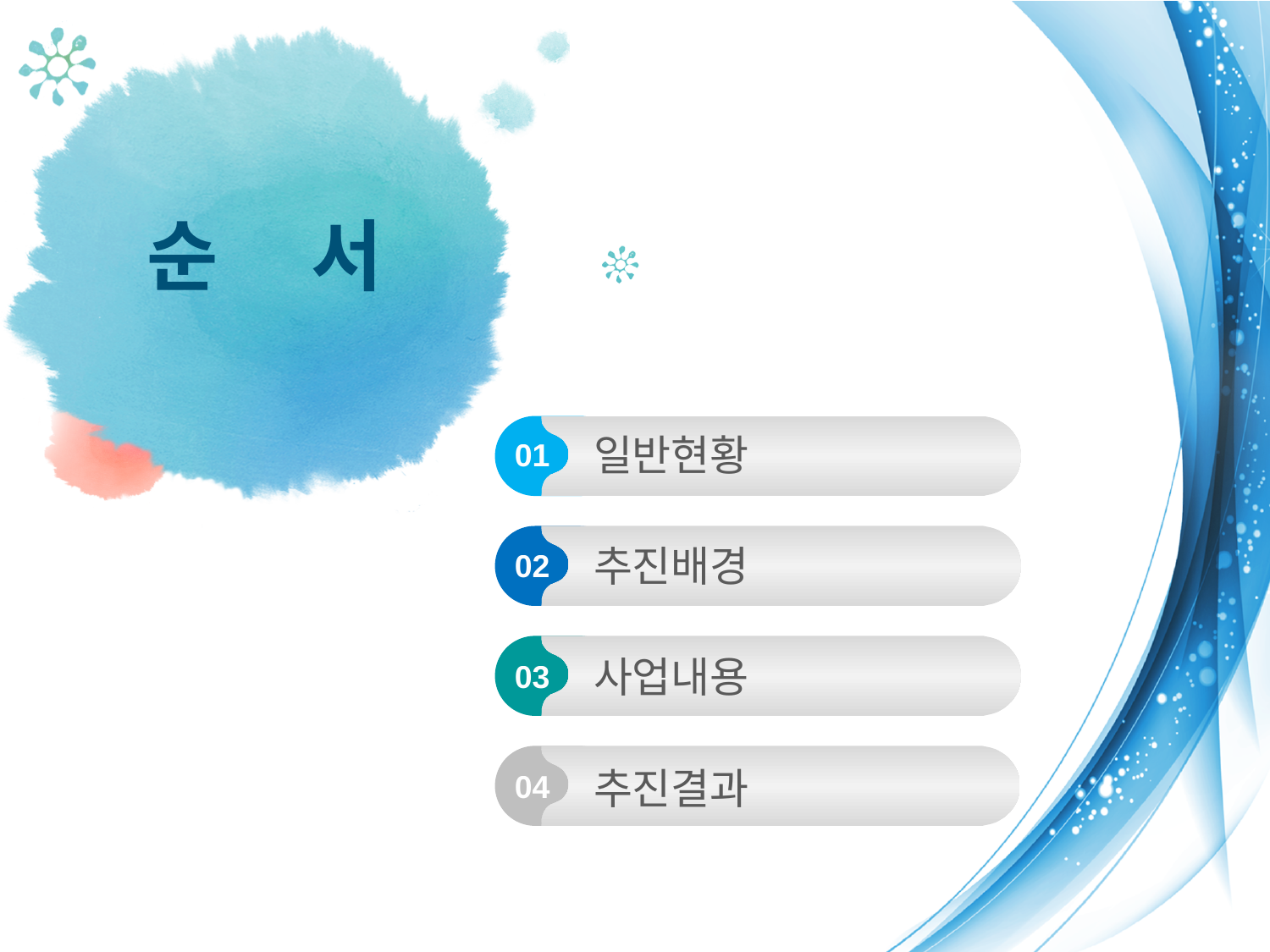

순     서

일반현황
01

추진배경
02

사업내용
03

추진결과
04